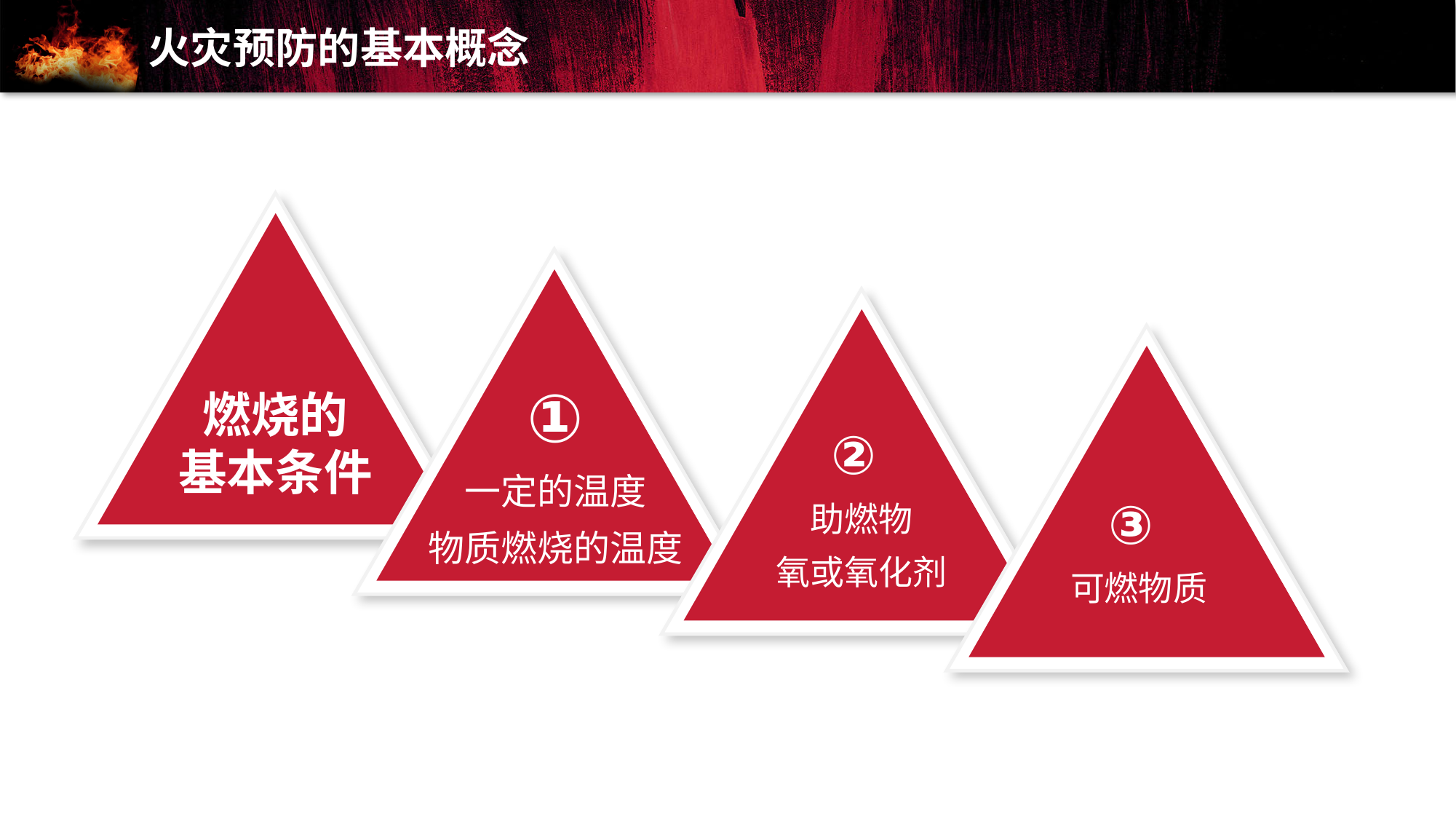

# 火灾预防的基本概念

燃烧的
基本条件

①
一定的温度
物质燃烧的温度

③
可燃物质
②
助燃物
氧或氧化剂